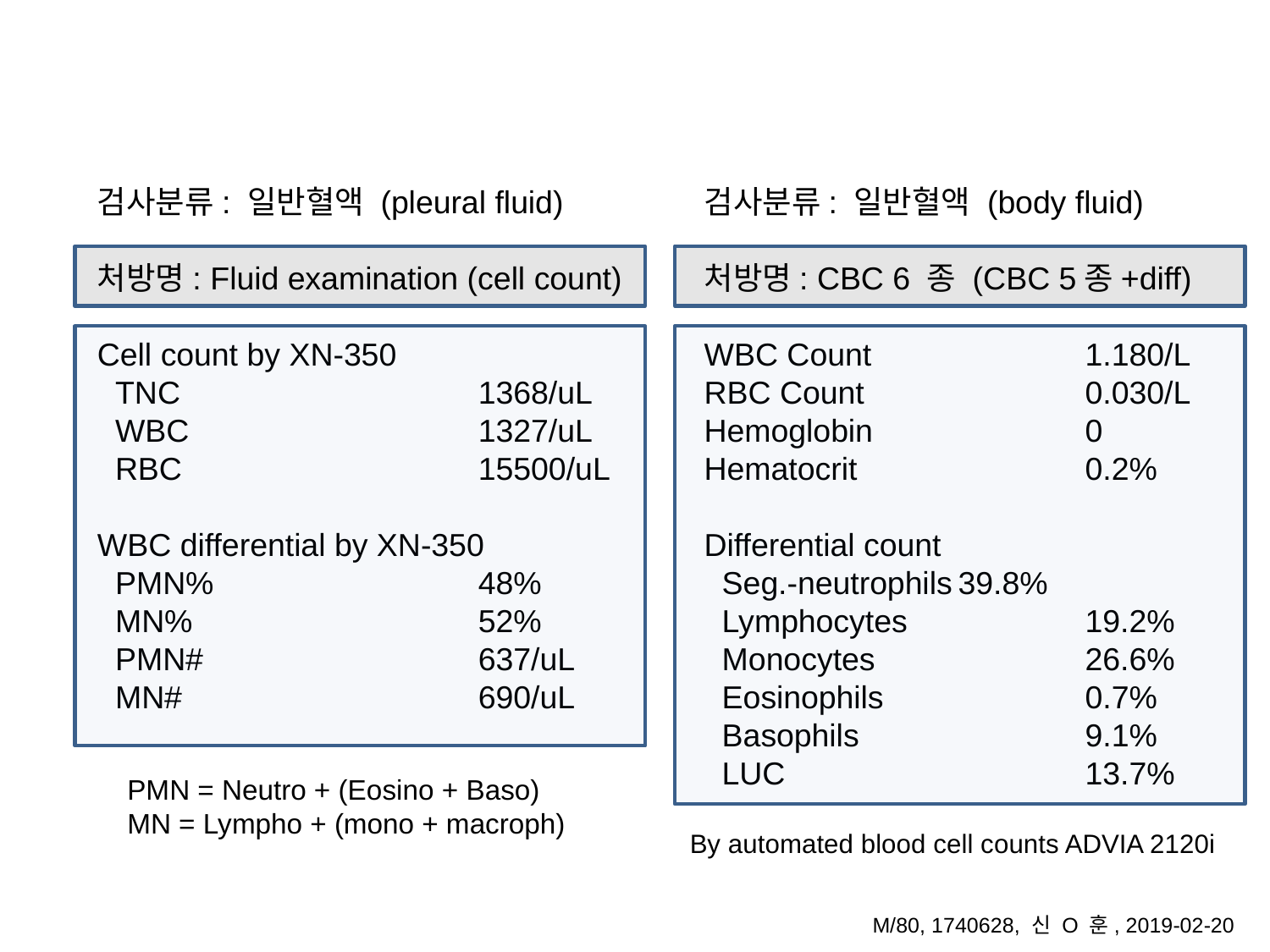

검사분류: 일반혈액 (pleural fluid)

처방명: Fluid examination (cell count)

Cell count by XN-350
  TNC			1368/uL
  WBC			1327/uL
  RBC			15500/uL

WBC differential by XN-350
  PMN%			48%
  MN%			52%
  PMN#			637/uL
  MN#			690/uL

검사분류: 일반혈액 (body fluid)

처방명: CBC 6 종 (CBC 5종+diff)

WBC Count	 	1.180/L
RBC Count		0.030/L
Hemoglobin		0
Hematocrit		0.2%

Differential count
  Seg.-neutrophils	39.8%
  Lymphocytes		19.2%
  Monocytes		26.6%
  Eosinophils		0.7%
  Basophils		9.1%
  LUC			13.7%

PMN = Neutro + (Eosino + Baso)
MN = Lympho + (mono + macroph)
By automated blood cell counts ADVIA 2120i
M/80, 1740628, 신 O 훈, 2019-02-20